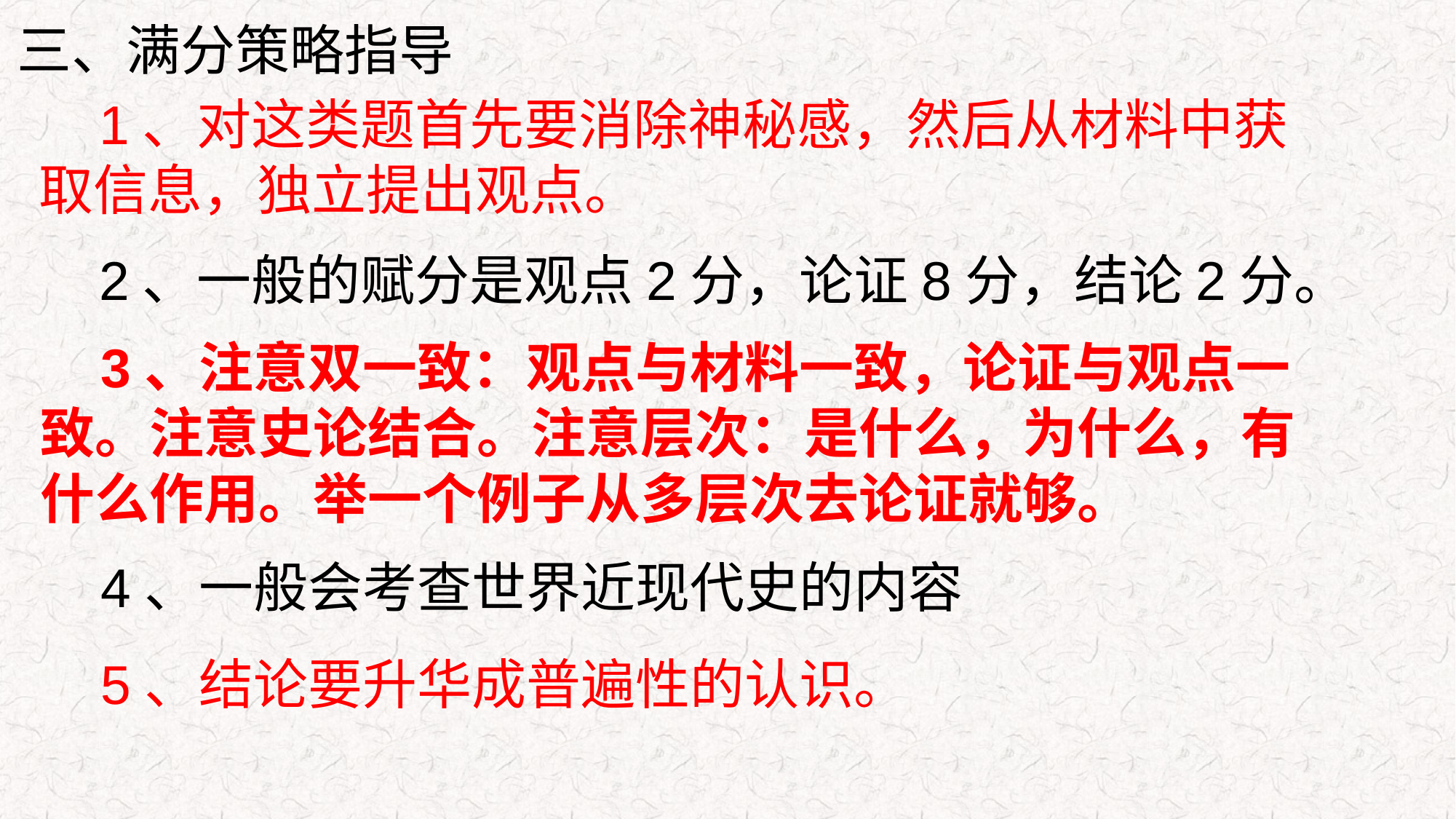

三、满分策略指导
    1、对这类题首先要消除神秘感，然后从材料中获取信息，独立提出观点。
    2、一般的赋分是观点2分，论证8分，结论2分。
    3、注意双一致：观点与材料一致，论证与观点一致。注意史论结合。注意层次：是什么，为什么，有什么作用。举一个例子从多层次去论证就够。
    4、一般会考查世界近现代史的内容
    5、结论要升华成普遍性的认识。